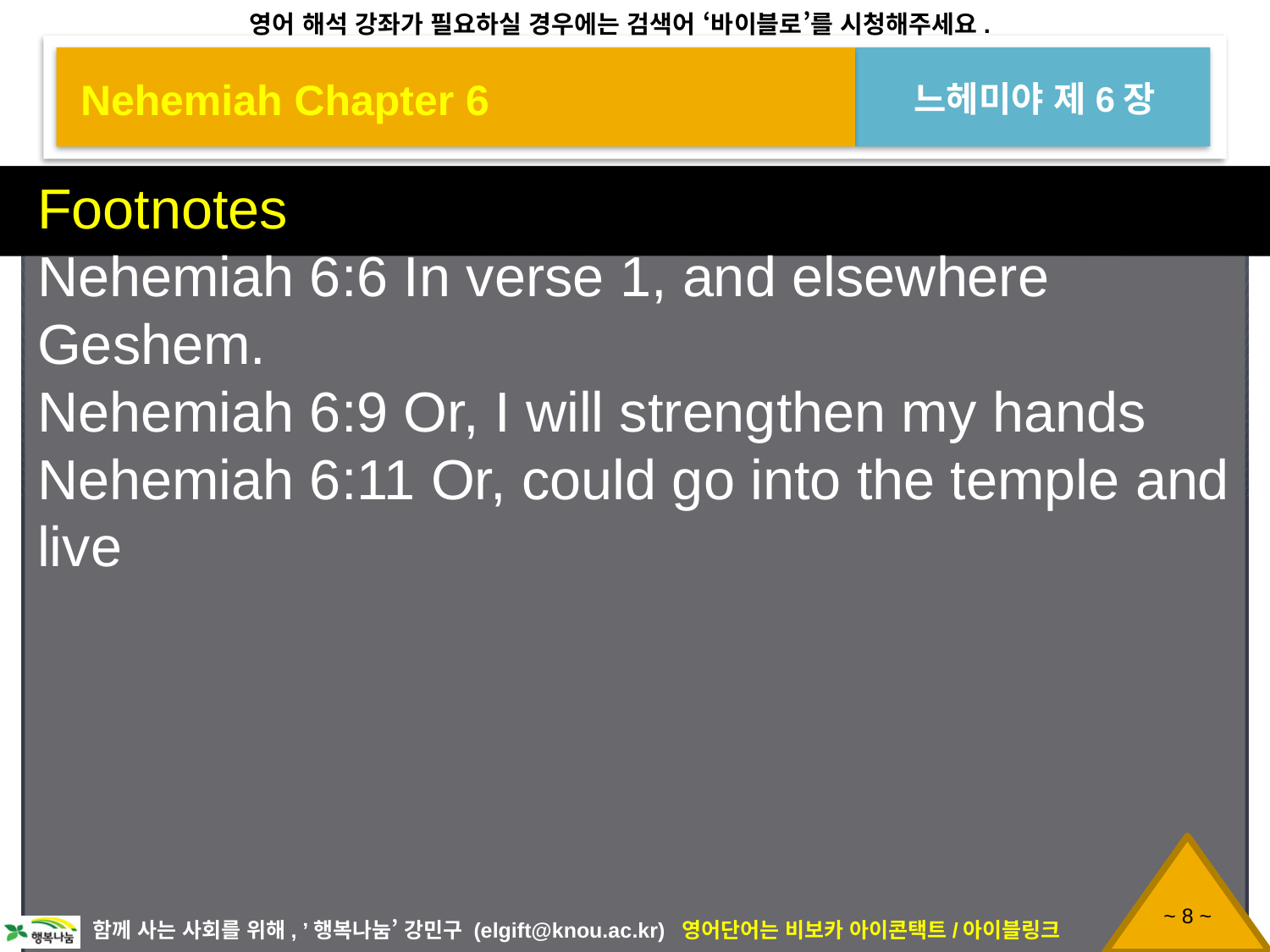

Nehemiah Chapter 6
느헤미야 제6장
Footnotes
Nehemiah 6:6 In verse 1, and elsewhere Geshem.
Nehemiah 6:9 Or, I will strengthen my hands
Nehemiah 6:11 Or, could go into the temple and live